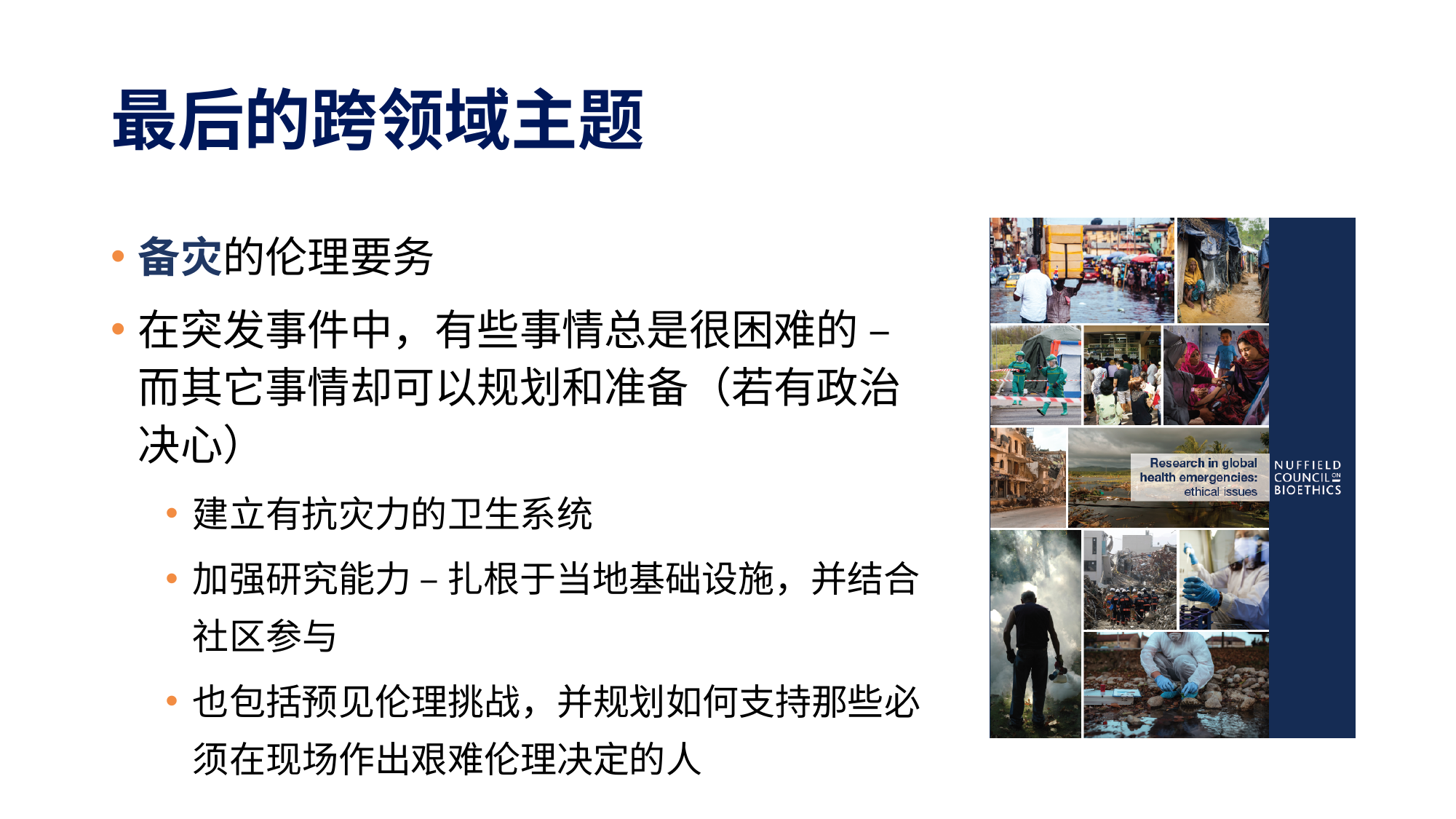

# 最后的跨领域主题
备灾的伦理要务
在突发事件中，有些事情总是很困难的 – 而其它事情却可以规划和准备（若有政治决心）
建立有抗灾力的卫生系统
加强研究能力 – 扎根于当地基础设施，并结合社区参与
也包括预见伦理挑战，并规划如何支持那些必须在现场作出艰难伦理决定的人